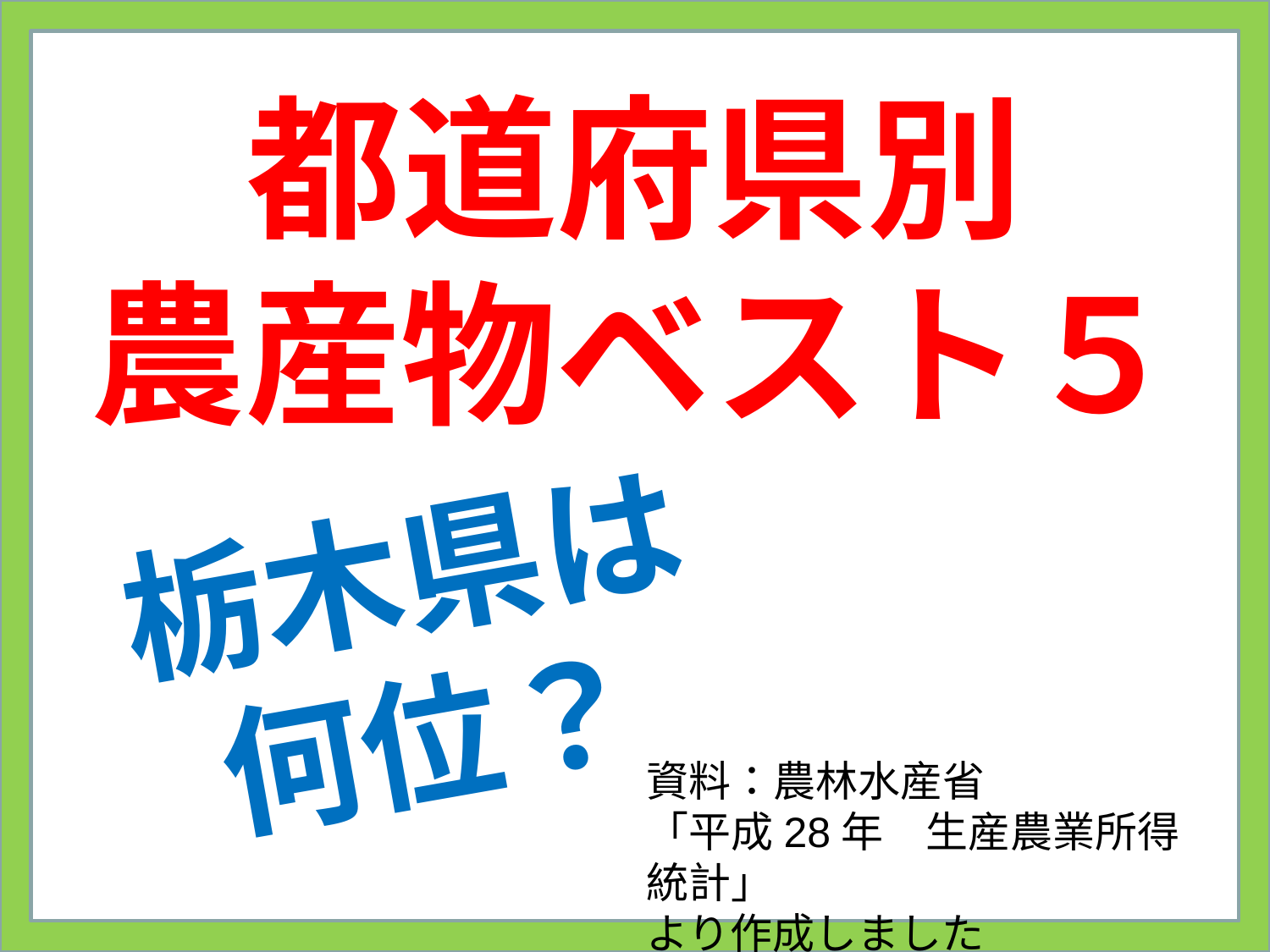

# 都道府県別 農産物ベスト５
栃木県は
何位？
資料：農林水産省
「平成28年　生産農業所得統計」
より作成しました